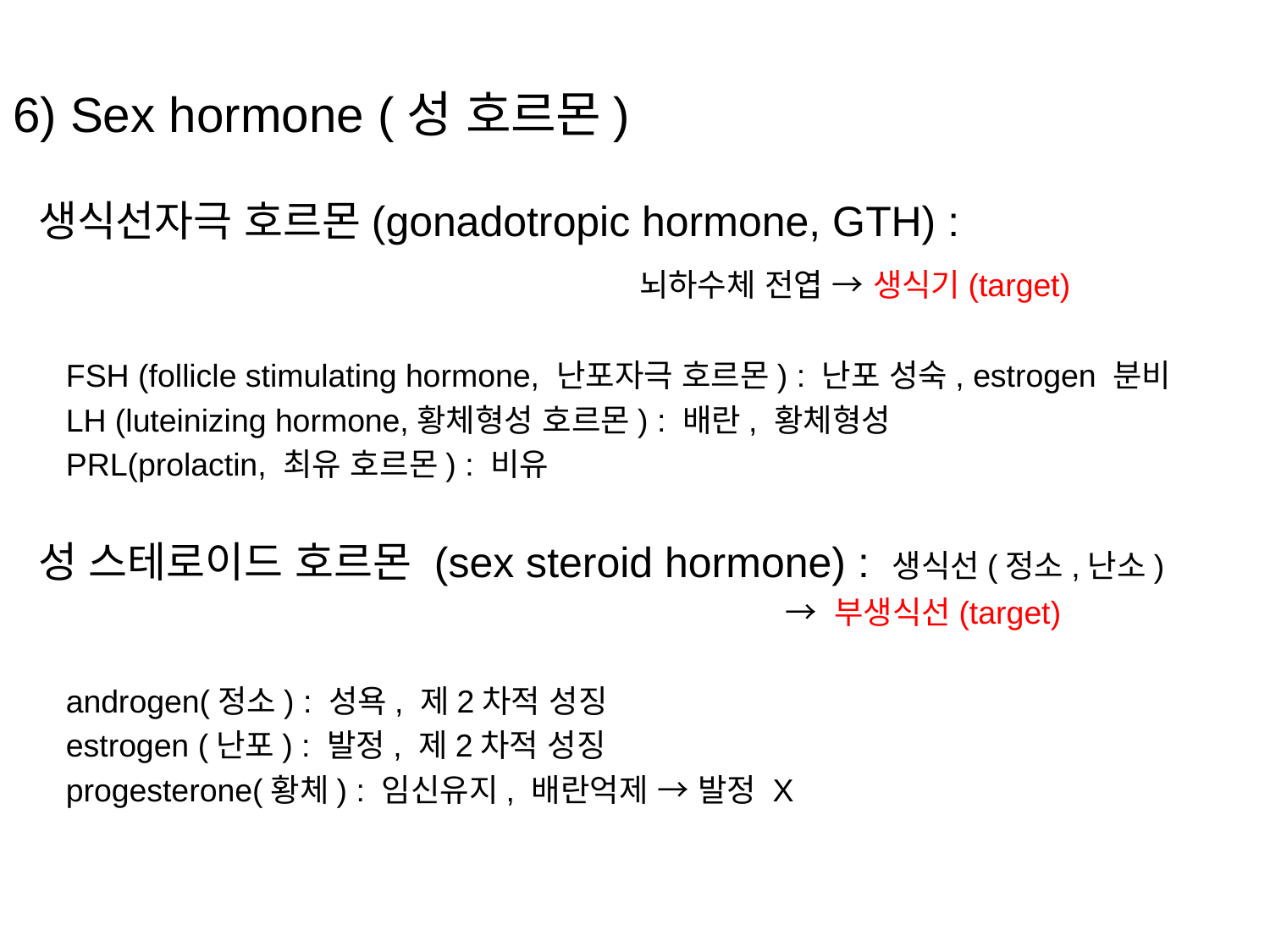

6) Sex hormone (성 호르몬)

  생식선자극 호르몬(gonadotropic hormone, GTH) :
                                                    뇌하수체 전엽 → 생식기(target)

      FSH (follicle stimulating hormone, 난포자극 호르몬) : 난포 성숙, estrogen 분비
      LH (luteinizing hormone,황체형성 호르몬) : 배란, 황체형성
      PRL(prolactin, 최유 호르몬) : 비유

  성 스테로이드 호르몬 (sex steroid hormone) : 생식선(정소,난소)
                                                                                       → 부생식선(target)

      androgen(정소) : 성욕, 제2차적 성징
      estrogen (난포) : 발정, 제2차적 성징
      progesterone(황체) : 임신유지, 배란억제 → 발정 X